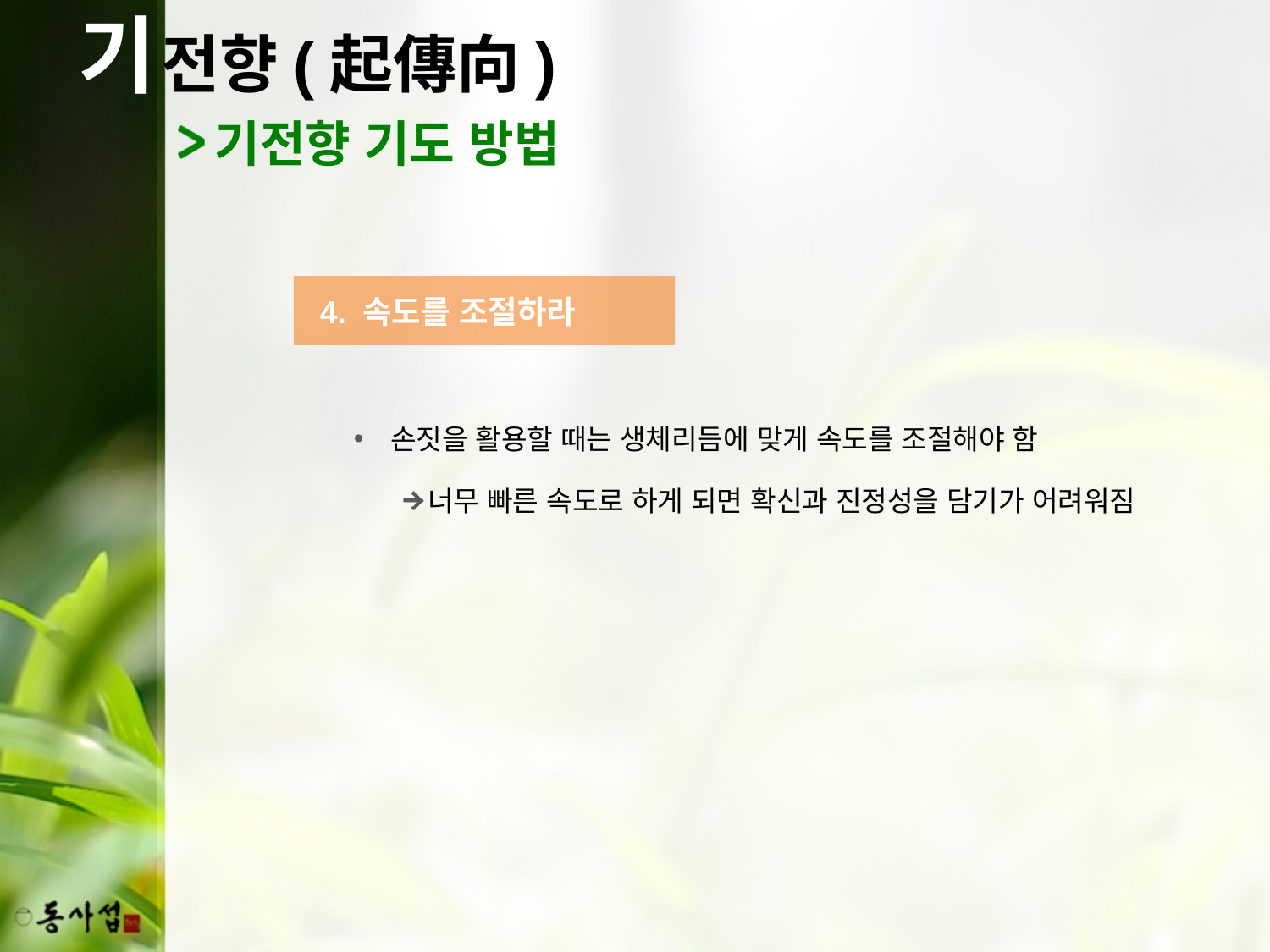

기
전향(起傳向)
기전향 기도 방법
 4. 속도를 조절하라
손짓을 활용할 때는 생체리듬에 맞게 속도를 조절해야 함
너무 빠른 속도로 하게 되면 확신과 진정성을 담기가 어려워짐